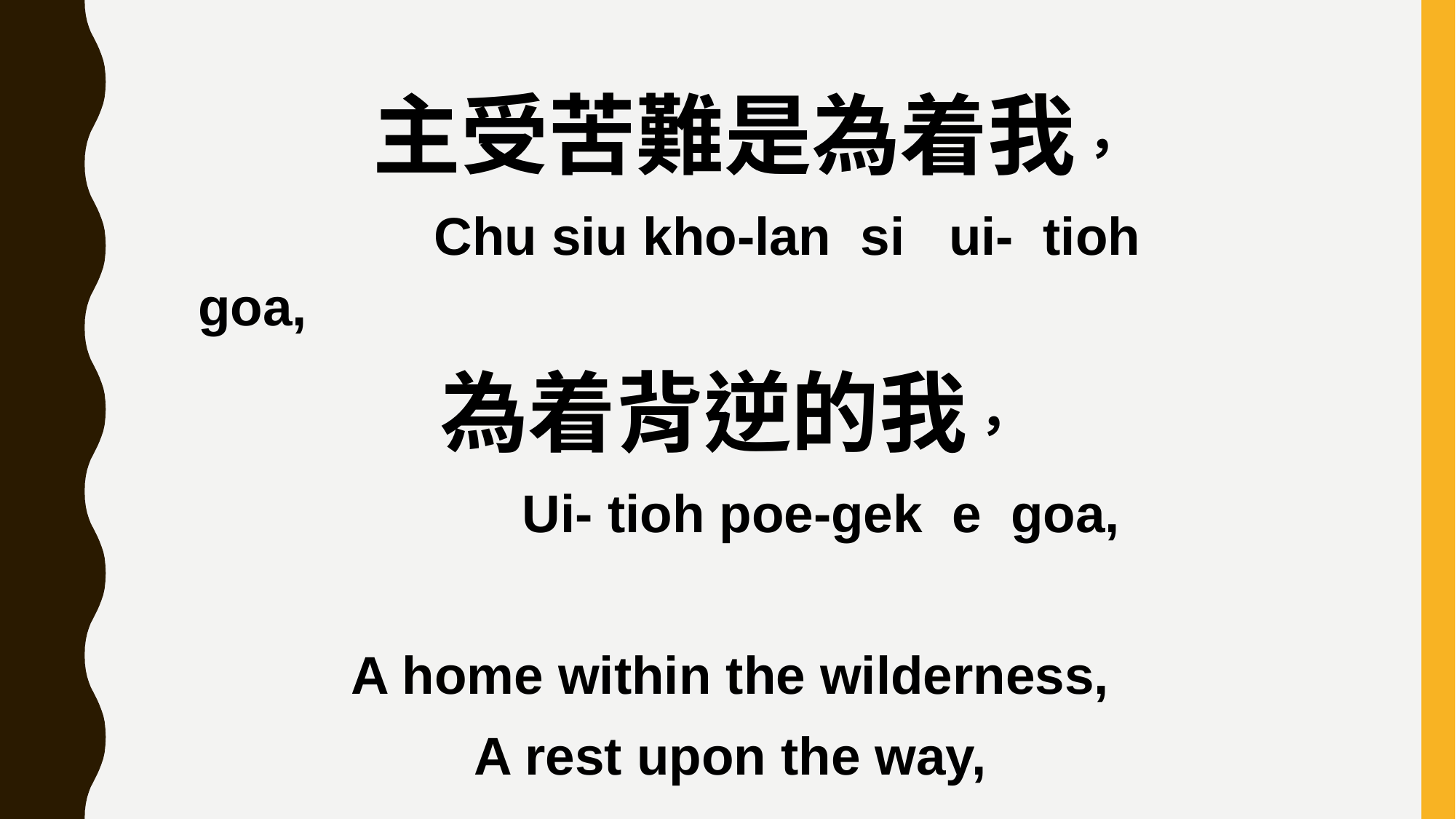

主受苦難是為着我，
                Chu siu kho-lan  si   ui-  tioh goa,
為着背逆的我，
                      Ui- tioh poe-gek  e  goa,

A home within the wilderness,
A rest upon the way,